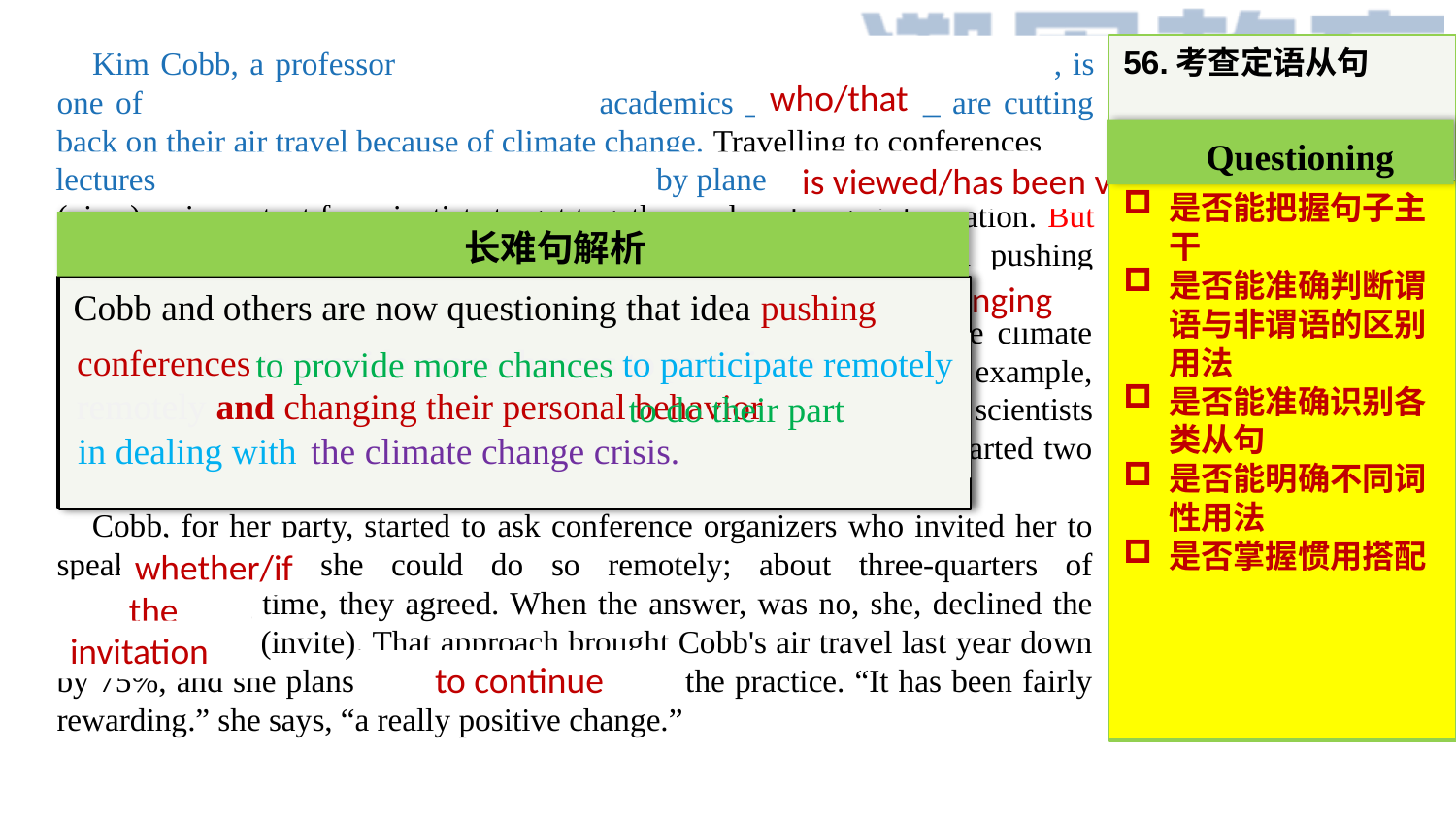

Kim Cobb, a professor at the Georgia Institute of Technology in Atlanta, is one of a small but growing minority of academics _____56_____ are cutting back on their air travel because of climate change. Travelling to conferences, lectures, workshops, and the like--- frequently by plane --- ____57______ (view) as important for scientists to get together and exchange information. But Cobb and others _____58_____ (be) now questioning that idea pushing conferences to provide more chances to participate remotely and___59_______ (change) their personal behavior to do their part in dealing with the climate change crisis. On a website called No Fly Climate Sci, for example, _____60_____（rough) 200 academics - many of them climate scientists _____61_____ (promise) to fly as little as possible since the effort started two years ago.
 Cobb, for her party, started to ask conference organizers who invited her to speak____62____ she could do so remotely; about three-quarters of _____63_____ time, they agreed. When the answer, was no, she, declined the _____64_____ (invite). That approach brought Cobb's air travel last year down by 75%, and she plans ____65_____(continue) the practice. “It has been fairly rewarding.” she says, “a really positive change.”
56.考查定语从句

57.考查谓语动词语态

58.考查谓语动词时态
59.and并列结构

60.考查词性转换

61.since用法

62.考查宾语从句
63.冠词用法
64.考查词性转换
65.plan to do sth.
 Kim Cobb, a professor at the Georgia Institute of Technology in Atlanta, is one of a small but growing minority of academics _____56_____ are cutting back on their air travel because of climate change. Travelling to conferences
who/that
Questioning
is viewed/has been viewed
lectures… worhops, and the like--- frequently by plane --- ____57______
是否能把握句子主干
是否能准确判断谓语与非谓语的区别用法
是否能准确识别各类从句
是否能明确不同词性用法
是否掌握惯用搭配
长难句解析
are
changing
conferences to provide more chances to participate remotely and_____59____
Cobb and others are now questioning that idea pushing conferences to provide more chances to participate remotely and changing their personal behavior to do their part in dealing with the climate change crisis.

Cobb and others are now questioning that idea pushing conferences to provide more chances to participate remotely and changing their personal behavior to do their part in dealing with the climate change crisis.

conferences to provide more chances to participate remotely and changing their personal behavior

to participate remotely
to provide more chances
to do their part
roughly
the climate change crisis.
in dealing with
had promised
whether/if
the
invitation
to continue